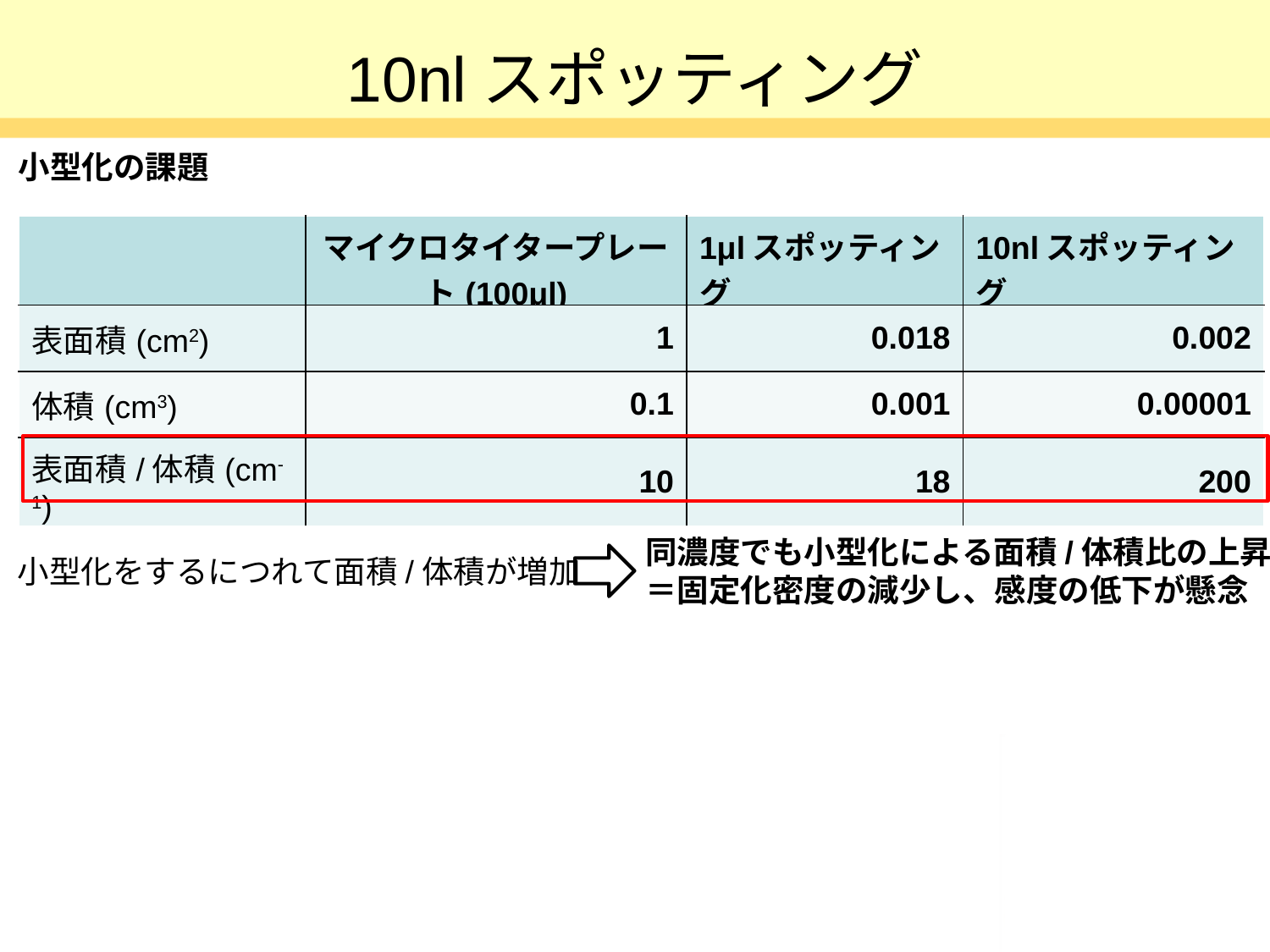

# 10nlスポッティング
小型化の課題
|  | マイクロタイタープレート(100μl) | 1μlスポッティング | 10nlスポッティング |
| --- | --- | --- | --- |
| 表面積(cm2) | 1 | 0.018 | 0.002 |
| 体積(cm3) | 0.1 | 0.001 | 0.00001 |
| 表面積/体積(cm-1) | 10 | 18 | 200 |

同濃度でも小型化による面積/体積比の上昇
＝固定化密度の減少し、感度の低下が懸念
小型化をするにつれて面積/体積が増加